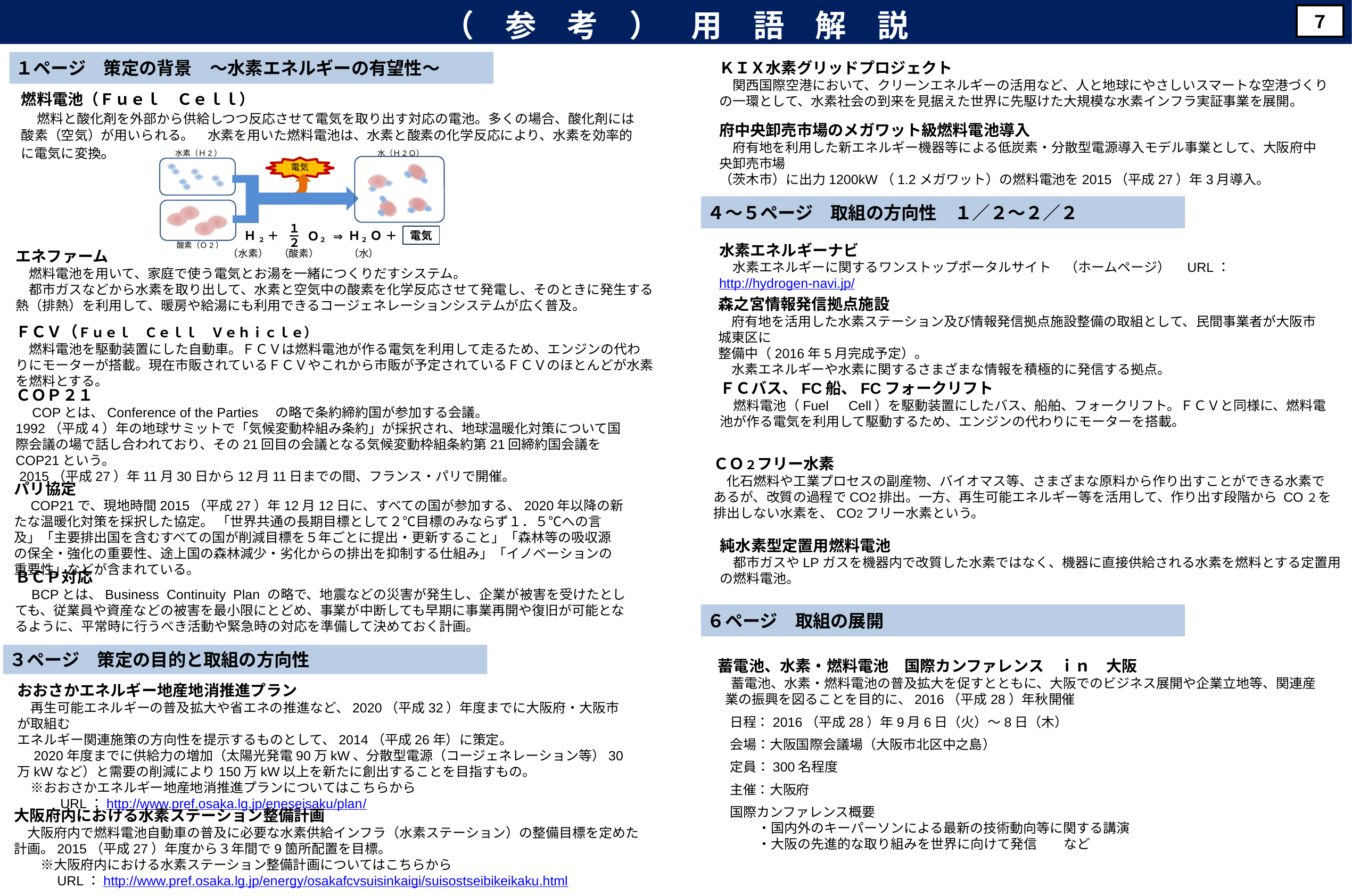

（　参　考　）　用　語　解　説
７
１ページ　策定の背景　～水素エネルギーの有望性～
ＫＩＸ水素グリッドプロジェクト
　関西国際空港において、クリーンエネルギーの活用など、人と地球にやさしいスマートな空港づくりの一環として、水素社会の到来を見据えた世界に先駆けた大規模な水素インフラ実証事業を展開。
燃料電池（Ｆｕｅｌ　Ｃｅｌｌ）
　燃料と酸化剤を外部から供給しつつ反応させて電気を取り出す対応の電池。多くの場合、酸化剤には酸素（空気）が用いられる。　水素を用いた燃料電池は、水素と酸素の化学反応により、水素を効率的に電気に変換。
府中央卸売市場のメガワット級燃料電池導入
　府有地を利用した新エネルギー機器等による低炭素・分散型電源導入モデル事業として、大阪府中央卸売市場
（茨木市）に出力1200kW（1.2メガワット）の燃料電池を2015（平成27）年3月導入。
水素（Ｈ2）

水（Ｈ2Ｏ）

電気

酸素（Ｏ2）
１
Ｏ
２
２
－
Ｈ
２
＋
電気
Ｈ
Ｏ
＋
２
⇒
（水素）
（酸素）
（水）
４～５ページ　取組の方向性　１／２～２／２
水素エネルギーナビ
　水素エネルギーに関するワンストップポータルサイト　（ホームページ）　URL：　http://hydrogen-navi.jp/
エネファーム
　燃料電池を用いて、家庭で使う電気とお湯を一緒につくりだすシステム。
　都市ガスなどから水素を取り出して、水素と空気中の酸素を化学反応させて発電し、そのときに発生する熱（排熱）を利用して、暖房や給湯にも利用できるコージェネレーションシステムが広く普及。
森之宮情報発信拠点施設
　府有地を活用した水素ステーション及び情報発信拠点施設整備の取組として、民間事業者が大阪市城東区に
整備中（2016年5月完成予定）。
　水素エネルギーや水素に関するさまざまな情報を積極的に発信する拠点。
ＦＣＶ（Ｆｕｅｌ　Ｃｅｌｌ　Ｖｅｈｉｃｌｅ）
　燃料電池を駆動装置にした自動車。ＦＣＶは燃料電池が作る電気を利用して走るため、エンジンの代わりにモーターが搭載。現在市販されているＦＣＶやこれから市販が予定されているＦＣＶのほとんどが水素を燃料とする。
ＦＣバス、FC船、FCフォークリフト
　燃料電池（Fuel　Cell）を駆動装置にしたバス、船舶、フォークリフト。ＦＣＶと同様に、燃料電池が作る電気を利用して駆動するため、エンジンの代わりにモーターを搭載。
ＣＯＰ２１
　COPとは、Conference of the Parties　の略で条約締約国が参加する会議。
1992（平成4）年の地球サミットで「気候変動枠組み条約」が採択され、地球温暖化対策について国際会議の場で話し合われており、その21回目の会議となる気候変動枠組条約第21回締約国会議をCOP21という。
 2015（平成27）年11月30日から12月11日までの間、フランス・パリで開催。

ＣＯ２フリー水素
　化石燃料や工業プロセスの副産物、バイオマス等、さまざまな原料から作り出すことができる水素であるが、改質の過程でCO2排出。一方、再生可能エネルギー等を活用して、作り出す段階から CO２を排出しない水素を、CO2フリー水素という。
パリ協定
　COP21で、現地時間2015（平成27）年12月12日に、すべての国が参加する、2020年以降の新たな温暖化対策を採択した協定。 「世界共通の長期目標として２℃目標のみならず１．５℃への言及」「主要排出国を含むすべての国が削減目標を５年ごとに提出・更新すること」「森林等の吸収源の保全・強化の重要性、途上国の森林減少・劣化からの排出を抑制する仕組み」「イノベーションの重要性」などが含まれている。
純水素型定置用燃料電池
　都市ガスやLPガスを機器内で改質した水素ではなく、機器に直接供給される水素を燃料とする定置用の燃料電池。
ＢＣＰ対応
　BCPとは、Business  Continuity  Plan の略で、地震などの災害が発生し、企業が被害を受けたとしても、従業員や資産などの被害を最小限にとどめ、事業が中断しても早期に事業再開や復旧が可能となるように、平常時に行うべき活動や緊急時の対応を準備して決めておく計画。
６ページ　取組の展開
３ページ　策定の目的と取組の方向性
蓄電池、水素・燃料電池　国際カンファレンス　ｉｎ　大阪
　蓄電池、水素・燃料電池の普及拡大を促すとともに、大阪でのビジネス展開や企業立地等、関連産業の振興を図ることを目的に、2016（平成28）年秋開催

   日程：2016（平成28）年9月6日（火）～8日（木）

   会場：大阪国際会議場（大阪市北区中之島）

   定員：300名程度

   主催：大阪府

   国際カンファレンス概要
　　　・国内外のキーパーソンによる最新の技術動向等に関する講演
　　　・大阪の先進的な取り組みを世界に向けて発信　　など
おおさかエネルギー地産地消推進プラン
　再生可能エネルギーの普及拡大や省エネの推進など、2020（平成32）年度までに大阪府・大阪市が取組む
エネルギー関連施策の方向性を提示するものとして、2014（平成26年）に策定。
　2020年度までに供給力の増加（太陽光発電90万kW、分散型電源（コージェネレーション等）30万kWなど）と需要の削減により150万kW以上を新たに創出することを目指すもの。
　※おおさかエネルギー地産地消推進プランについてはこちらから
　　　URL：http://www.pref.osaka.lg.jp/eneseisaku/plan/

大阪府内における水素ステーション整備計画
　大阪府内で燃料電池自動車の普及に必要な水素供給インフラ（水素ステーション）の整備目標を定めた計画。2015（平成27）年度から３年間で9箇所配置を目標。
　　※大阪府内における水素ステーション整備計画についてはこちらから
　　　URL：http://www.pref.osaka.lg.jp/energy/osakafcvsuisinkaigi/suisostseibikeikaku.html